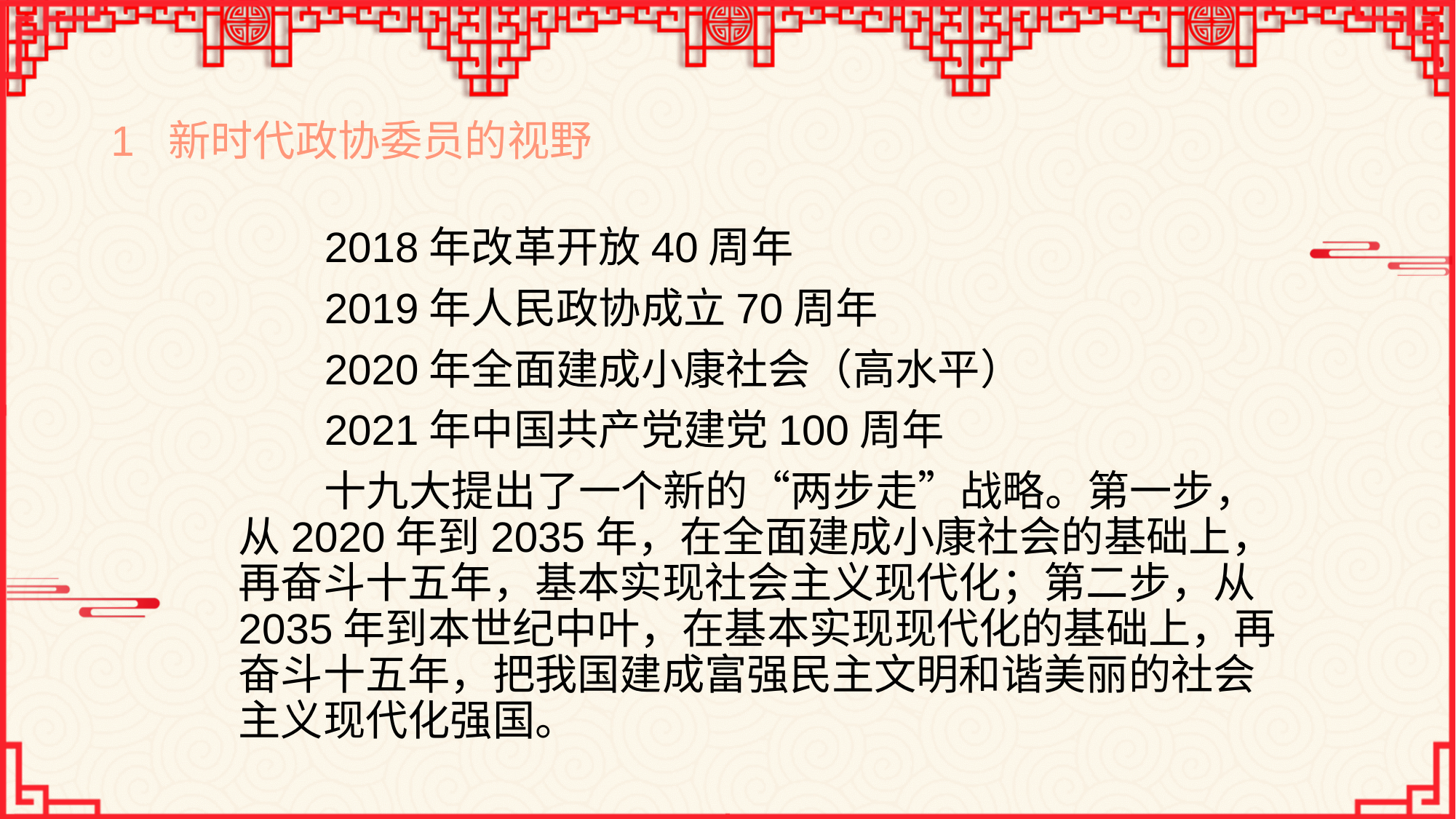

# 1  新时代政协委员的视野
2018年改革开放40周年
2019年人民政协成立70周年
2020年全面建成小康社会（高水平）
2021年中国共产党建党100周年
十九大提出了一个新的“两步走”战略。第一步，从2020年到2035年，在全面建成小康社会的基础上，再奋斗十五年，基本实现社会主义现代化；第二步，从2035年到本世纪中叶，在基本实现现代化的基础上，再奋斗十五年，把我国建成富强民主文明和谐美丽的社会主义现代化强国。